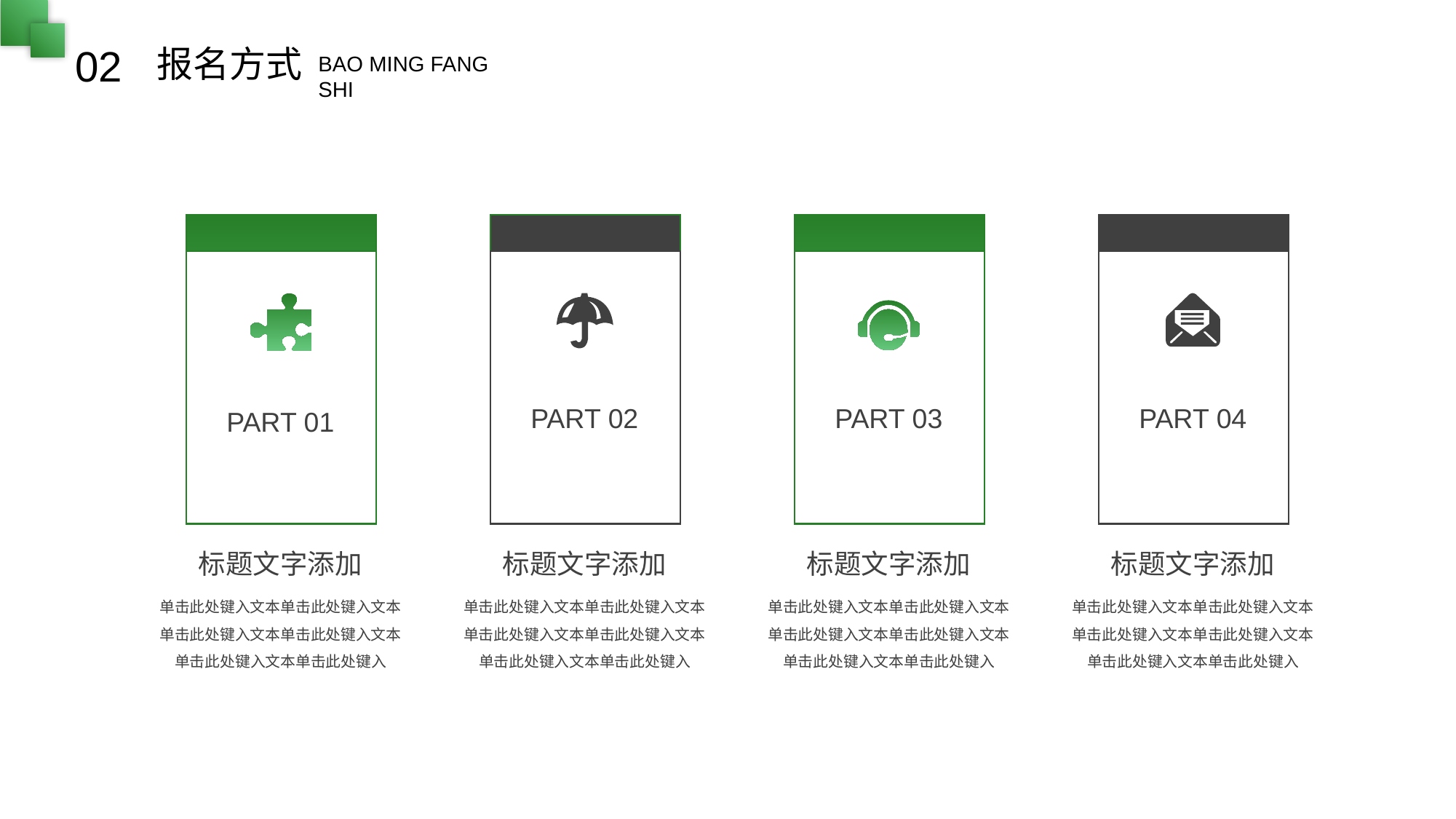

02
报名方式
BAO MING FANG SHI
BY YUSHEN

PART 01
标题文字添加
单击此处键入文本单击此处键入文本单击此处键入文本单击此处键入文本单击此处键入文本单击此处键入

PART 02
标题文字添加
单击此处键入文本单击此处键入文本单击此处键入文本单击此处键入文本单击此处键入文本单击此处键入

PART 03
标题文字添加
单击此处键入文本单击此处键入文本单击此处键入文本单击此处键入文本单击此处键入文本单击此处键入

PART 04
标题文字添加
单击此处键入文本单击此处键入文本单击此处键入文本单击此处键入文本单击此处键入文本单击此处键入